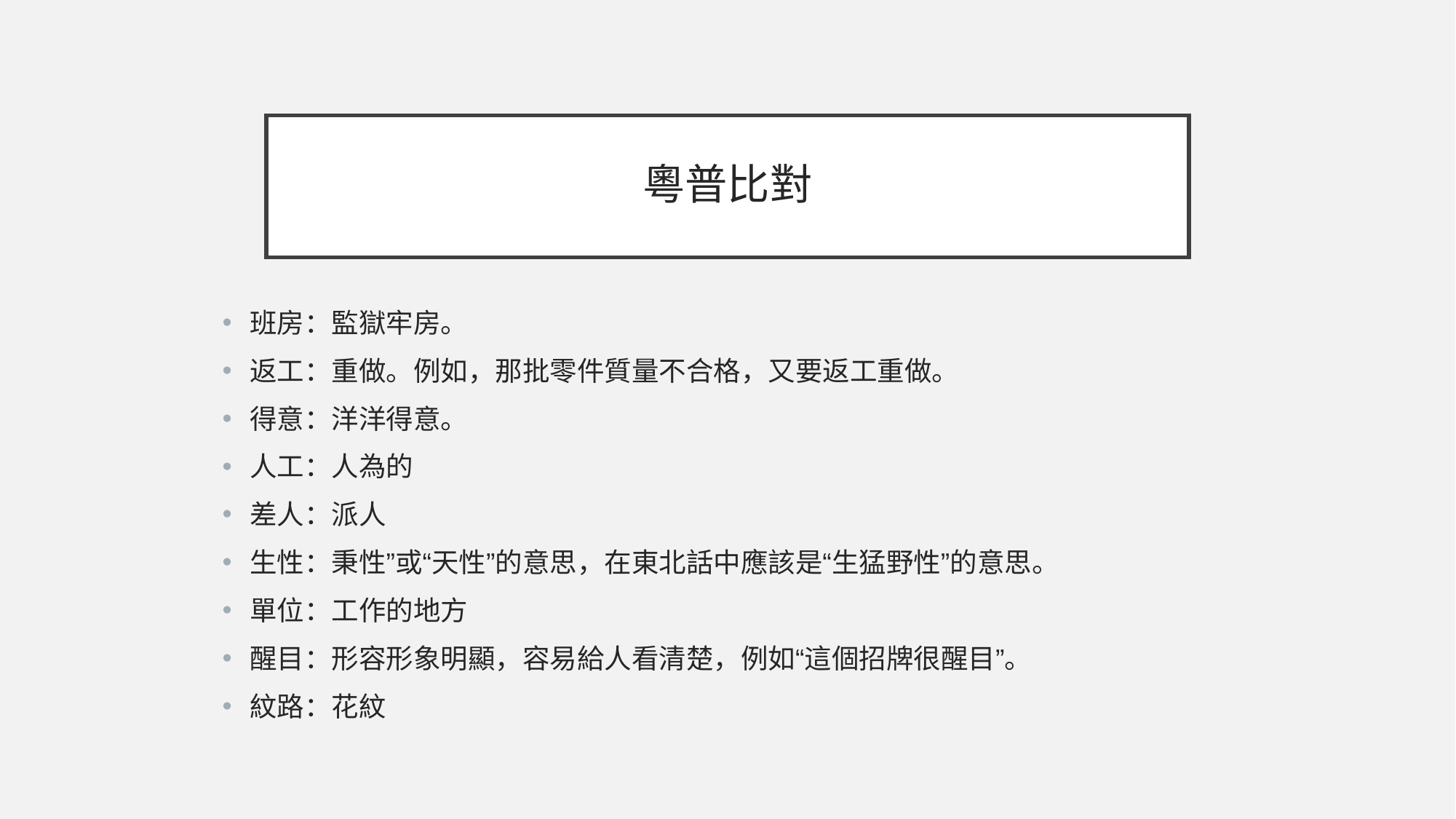

# 粵普比對
班房：監獄牢房。
返工：重做。例如，那批零件質量不合格，又要返工重做。
得意：洋洋得意。
人工：人為的
差人：派人
生性：秉性”或“天性”的意思，在東北話中應該是“生猛野性”的意思。
單位：工作的地方
醒目：形容形象明顯，容易給人看清楚，例如“這個招牌很醒目”。
紋路：花紋